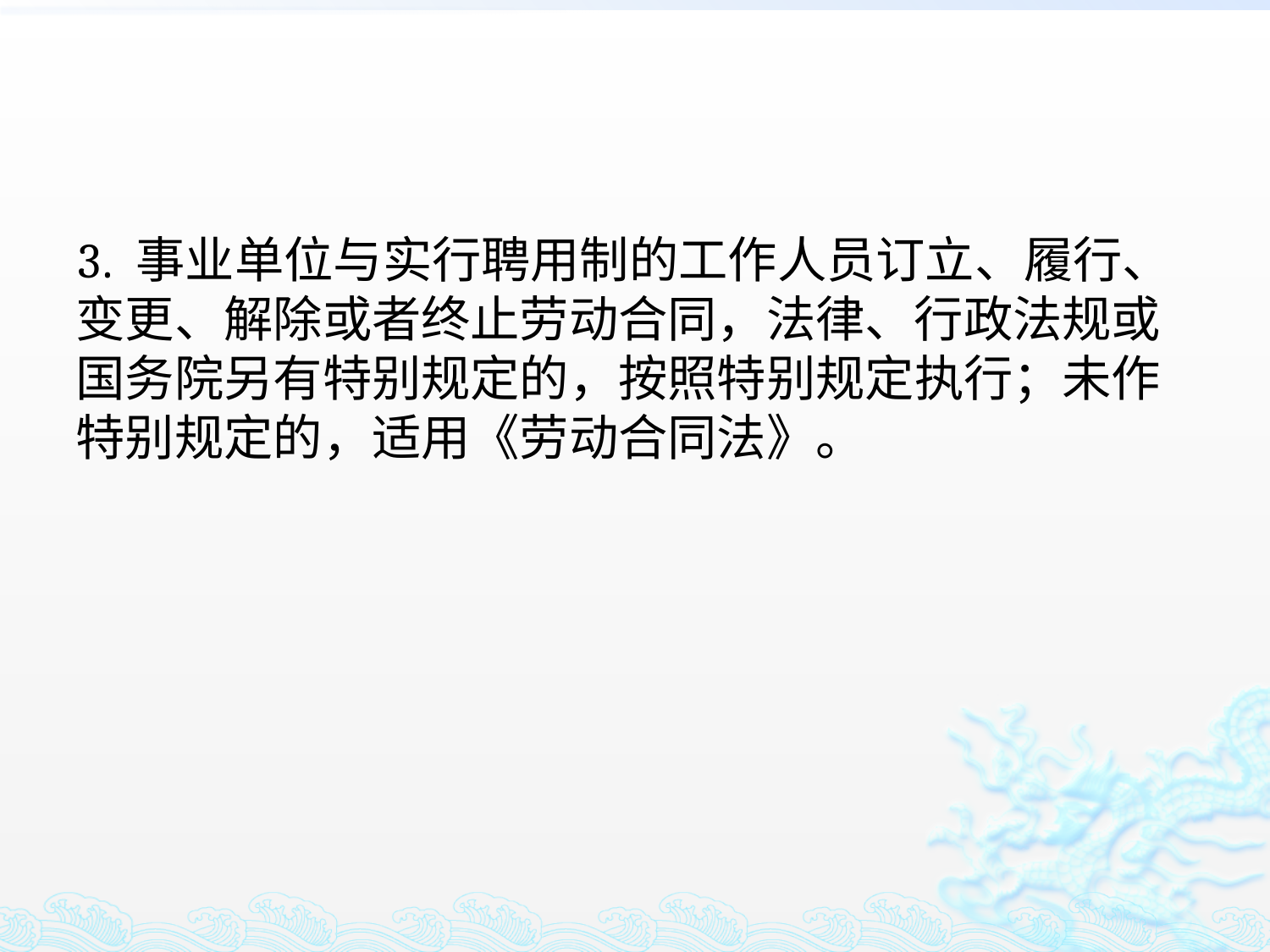

#
3. 事业单位与实行聘用制的工作人员订立、履行、变更、解除或者终止劳动合同，法律、行政法规或国务院另有特别规定的，按照特别规定执行；未作特别规定的，适用《劳动合同法》。